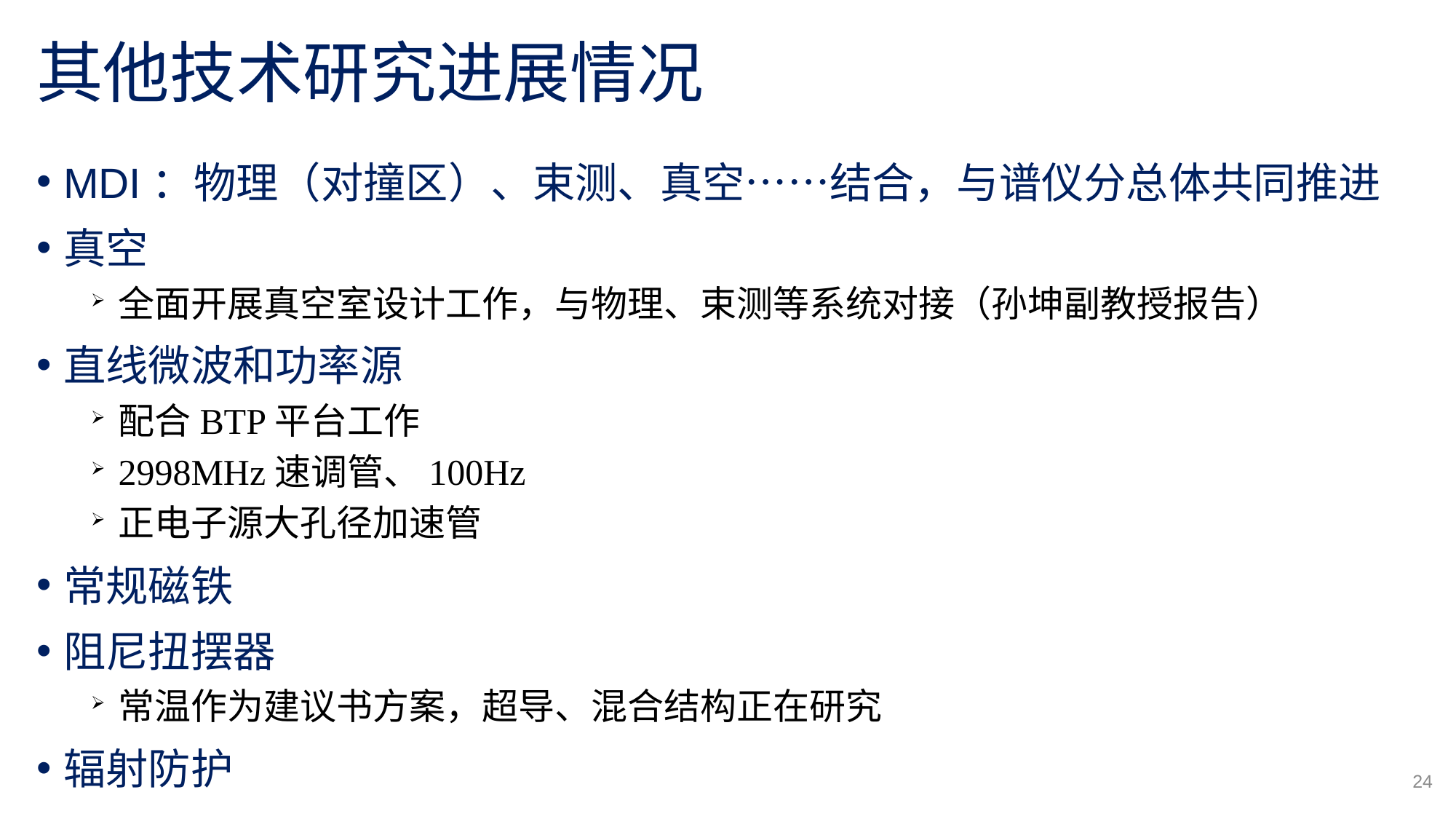

# 其他技术研究进展情况
MDI：物理（对撞区）、束测、真空……结合，与谱仪分总体共同推进
真空
全面开展真空室设计工作，与物理、束测等系统对接（孙坤副教授报告）
直线微波和功率源
配合BTP平台工作
2998MHz速调管、100Hz
正电子源大孔径加速管
常规磁铁
阻尼扭摆器
常温作为建议书方案，超导、混合结构正在研究
辐射防护

24